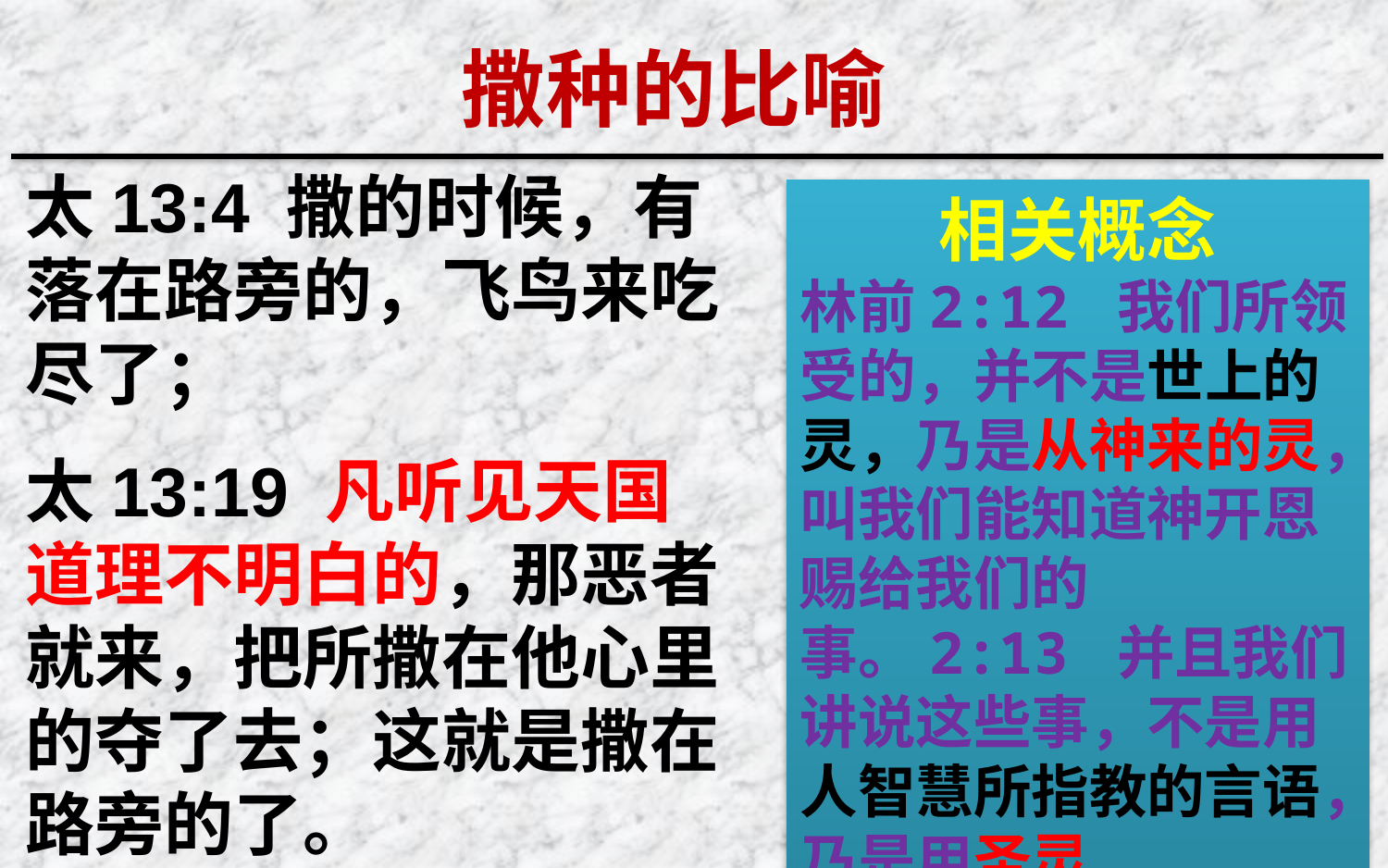

撒种的比喻
太13:4 撒的时候，有落在路旁的，飞鸟来吃尽了；
太13:19 凡听见天国道理不明白的，那恶者就来，把所撒在他心里的夺了去；这就是撒在路旁的了。

相关概念
林前2:12 我们所领受的，并不是世上的灵，乃是从神来的灵，叫我们能知道神开恩赐给我们的事。2:13 并且我们讲说这些事，不是用人智慧所指教的言语，乃是用圣灵